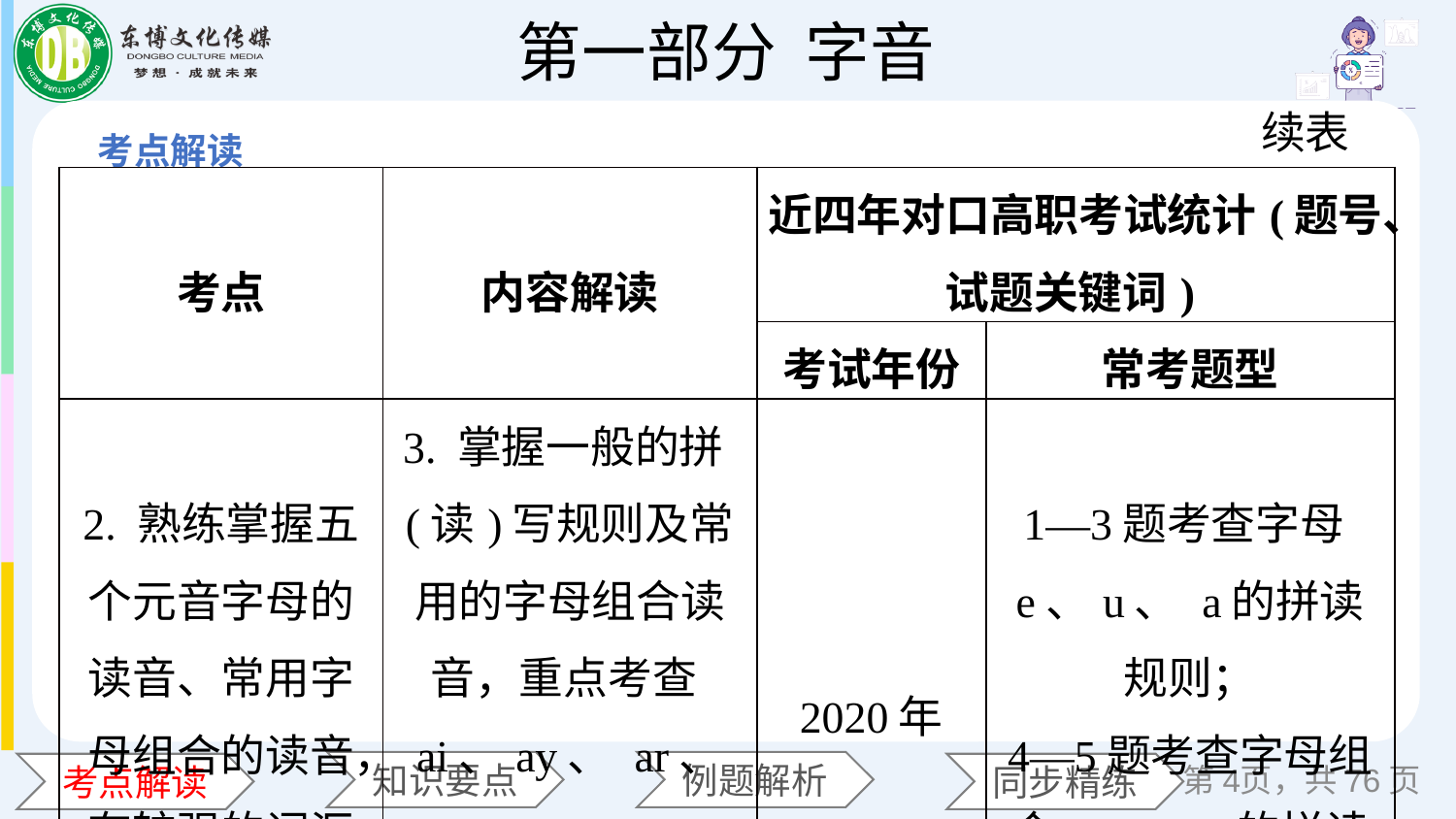

续表
| 考点 | 内容解读 | 近四年对口高职考试统计(题号、试题关键词) |  |
| --- | --- | --- | --- |
|  |  | 考试年份 | 常考题型 |
| 2. 熟练掌握五个元音字母的读音、常用字母组合的读音，有较强的词汇辨音能力 | 3. 掌握一般的拼(读)写规则及常用的字母组合读音，重点考查ai、ay、 ar、 er、 ir、or、ur、 oa、oi、 | 2020年 | 1—3题考查字母e、u、 a的拼读规则； 4—5题考查字母组合oo、 or的拼读规则 |

第4页，共76页